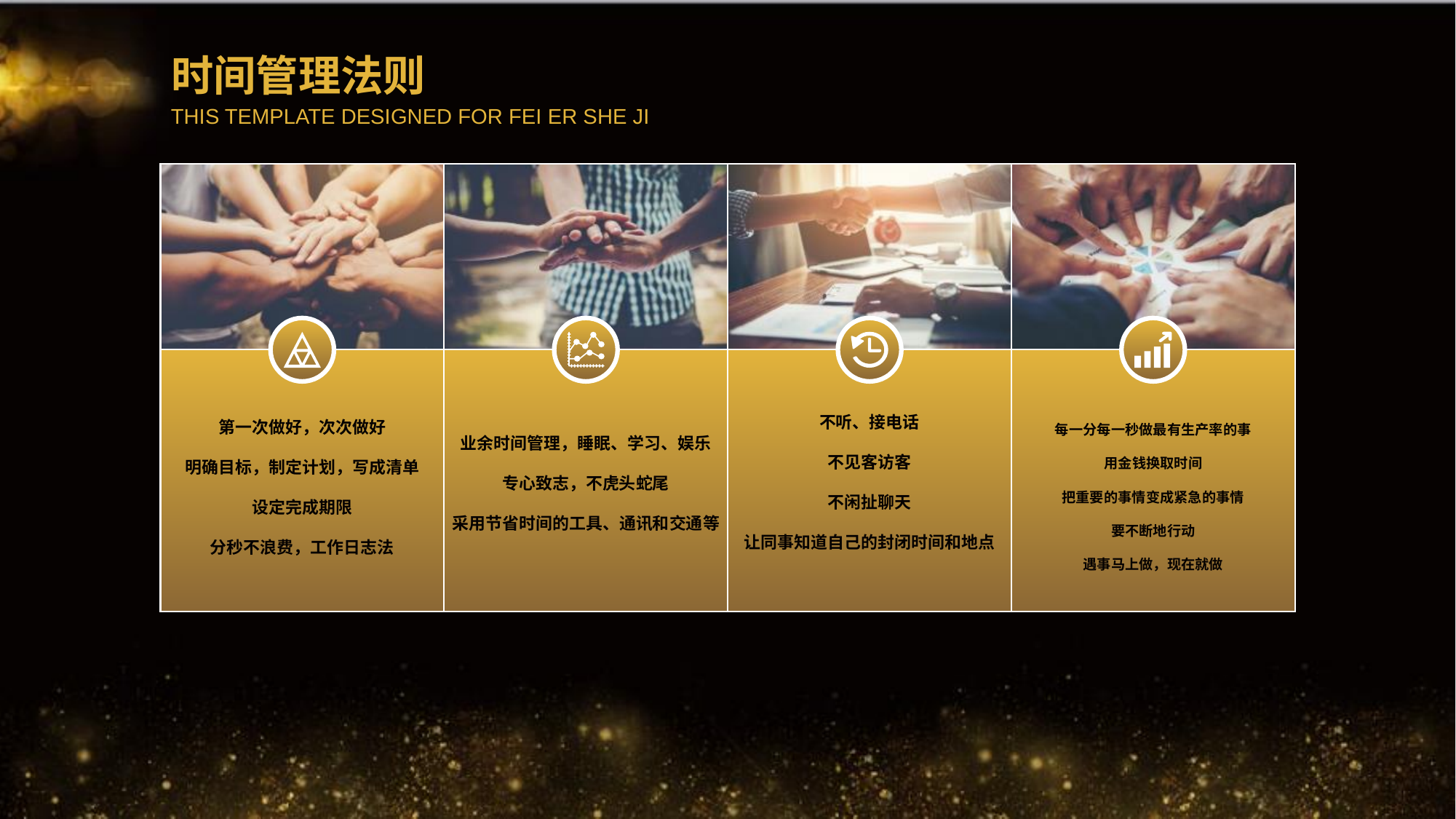

时间管理法则
THIS TEMPLATE DESIGNED FOR FEI ER SHE JI

不听、接电话

不见客访客

不闲扯聊天

让同事知道自己的封闭时间和地点
业余时间管理，睡眠、学习、娱乐

专心致志，不虎头蛇尾

采用节省时间的工具、通讯和交通等
第一次做好，次次做好

明确目标，制定计划，写成清单

设定完成期限

分秒不浪费，工作日志法
每一分每一秒做最有生产率的事

用金钱换取时间

把重要的事情变成紧急的事情

要不断地行动

遇事马上做，现在就做